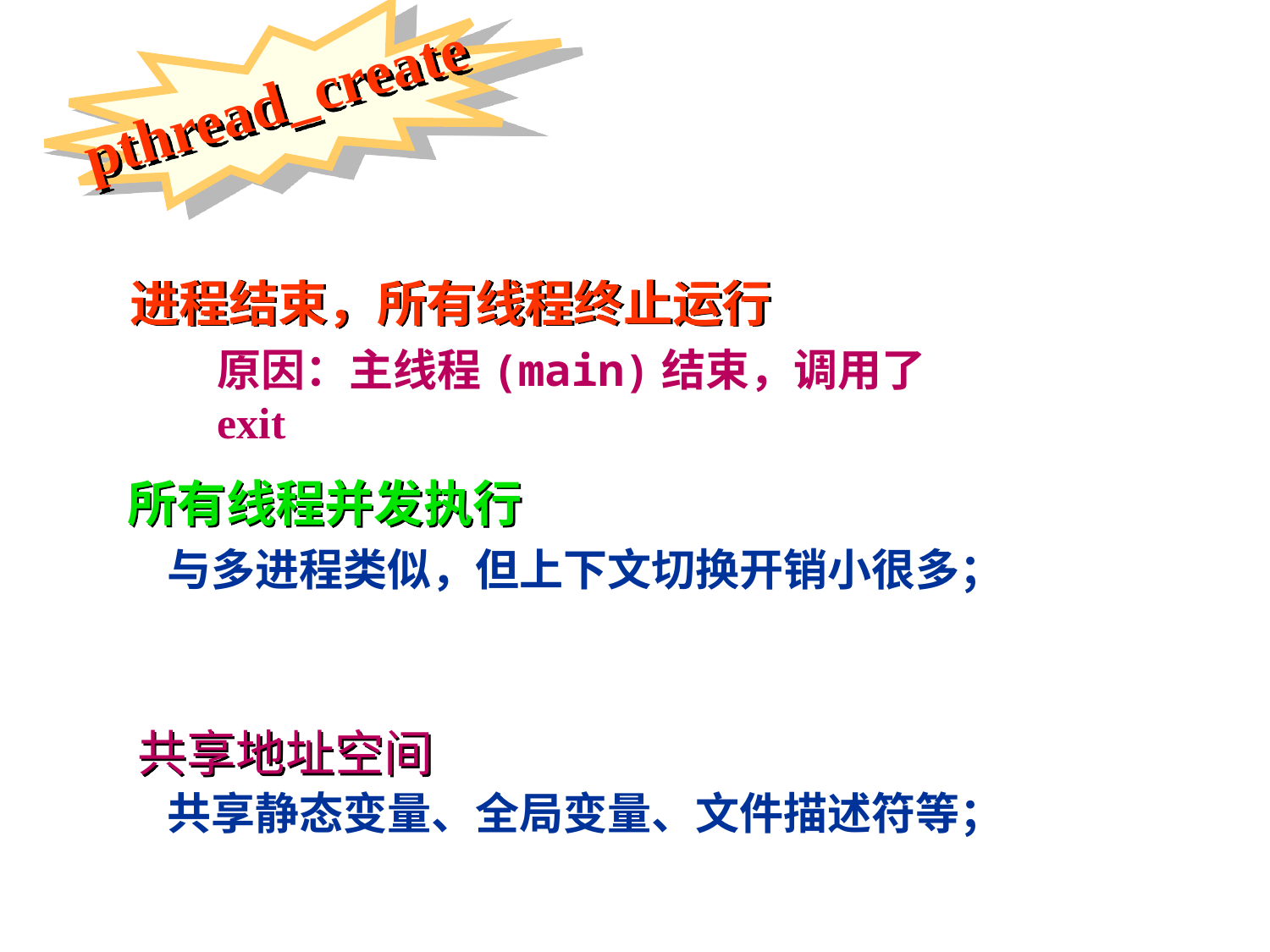

pthread_create

进程结束，所有线程终止运行
原因：主线程(main)结束，调用了exit
所有线程并发执行
与多进程类似，但上下文切换开销小很多；
共享地址空间
共享静态变量、全局变量、文件描述符等；